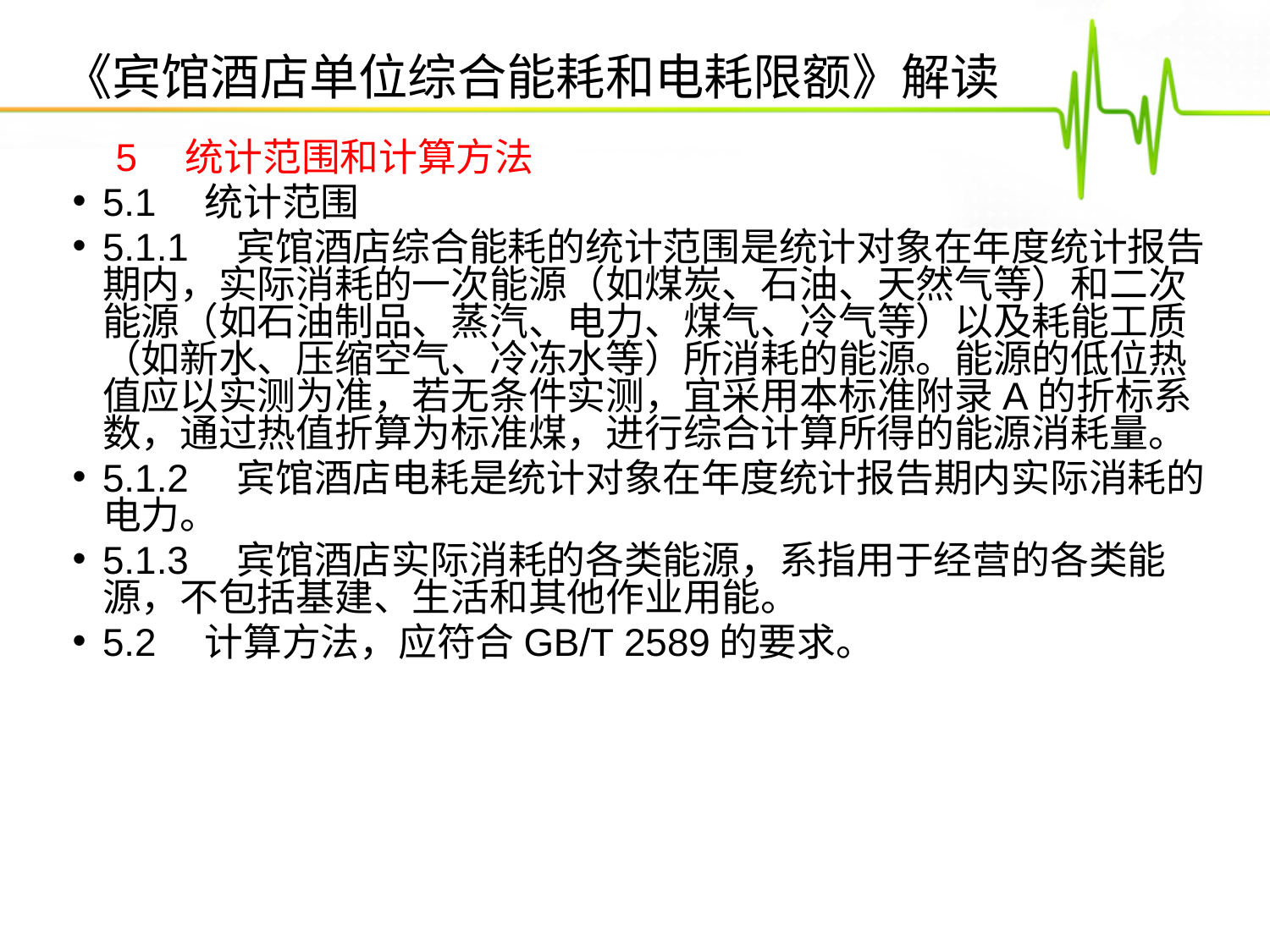

《宾馆酒店单位综合能耗和电耗限额》解读
    5　统计范围和计算方法
5.1　统计范围
5.1.1　宾馆酒店综合能耗的统计范围是统计对象在年度统计报告期内，实际消耗的一次能源（如煤炭、石油、天然气等）和二次能源（如石油制品、蒸汽、电力、煤气、冷气等）以及耗能工质（如新水、压缩空气、冷冻水等）所消耗的能源。能源的低位热值应以实测为准，若无条件实测，宜采用本标准附录A的折标系数，通过热值折算为标准煤，进行综合计算所得的能源消耗量。
5.1.2　宾馆酒店电耗是统计对象在年度统计报告期内实际消耗的电力。
5.1.3　宾馆酒店实际消耗的各类能源，系指用于经营的各类能源，不包括基建、生活和其他作业用能。
5.2　计算方法，应符合GB/T 2589的要求。

点击添加文本
点击添加文本
点击添加文本
点击添加文本